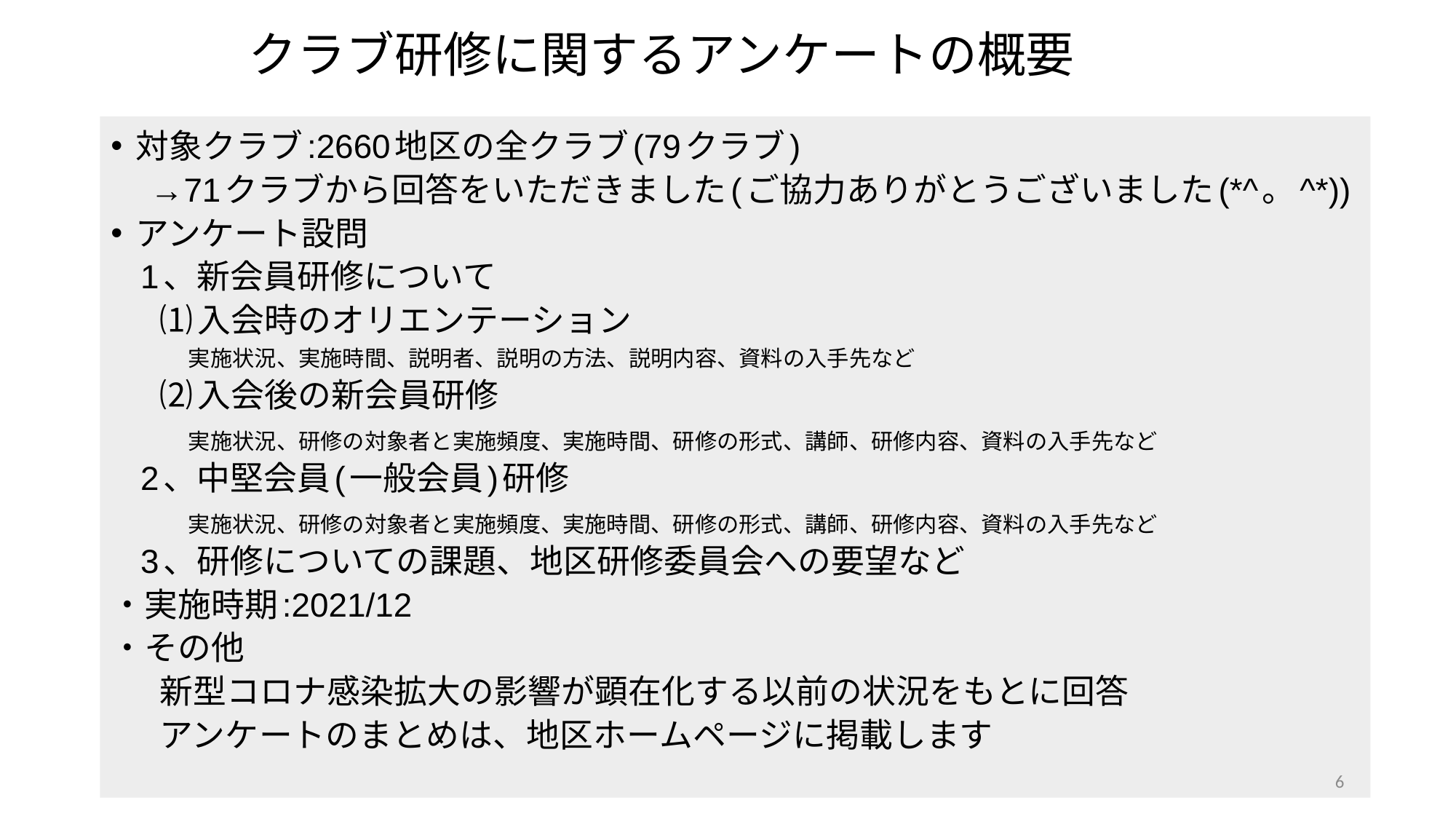

# クラブ研修に関するアンケートの概要
対象クラブ:2660地区の全クラブ(79クラブ)
→71クラブから回答をいただきました(ご協力ありがとうございました(*^。^*))
アンケート設問
1、新会員研修について
⑴入会時のオリエンテーション
実施状況、実施時間、説明者、説明の方法、説明内容、資料の入手先など
⑵入会後の新会員研修
実施状況、研修の対象者と実施頻度、実施時間、研修の形式、講師、研修内容、資料の入手先など
2、中堅会員(一般会員)研修
実施状況、研修の対象者と実施頻度、実施時間、研修の形式、講師、研修内容、資料の入手先など
3、研修についての課題、地区研修委員会への要望など
・実施時期:2021/12
・その他
新型コロナ感染拡大の影響が顕在化する以前の状況をもとに回答
アンケートのまとめは、地区ホームページに掲載します
6